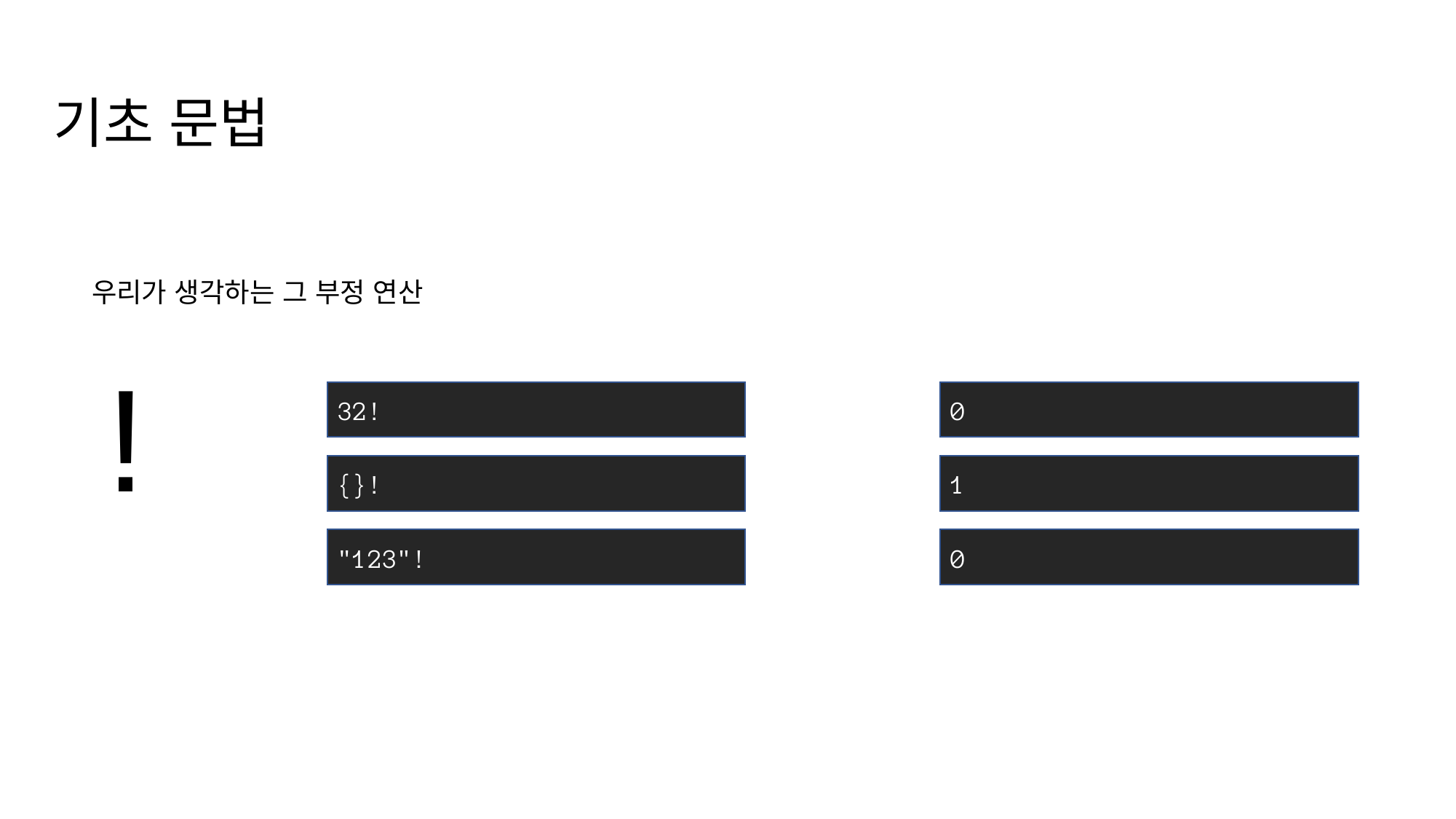

기초 문법
!
우리가 생각하는 그 부정 연산
32!
0
{}!
1
"123"!
0